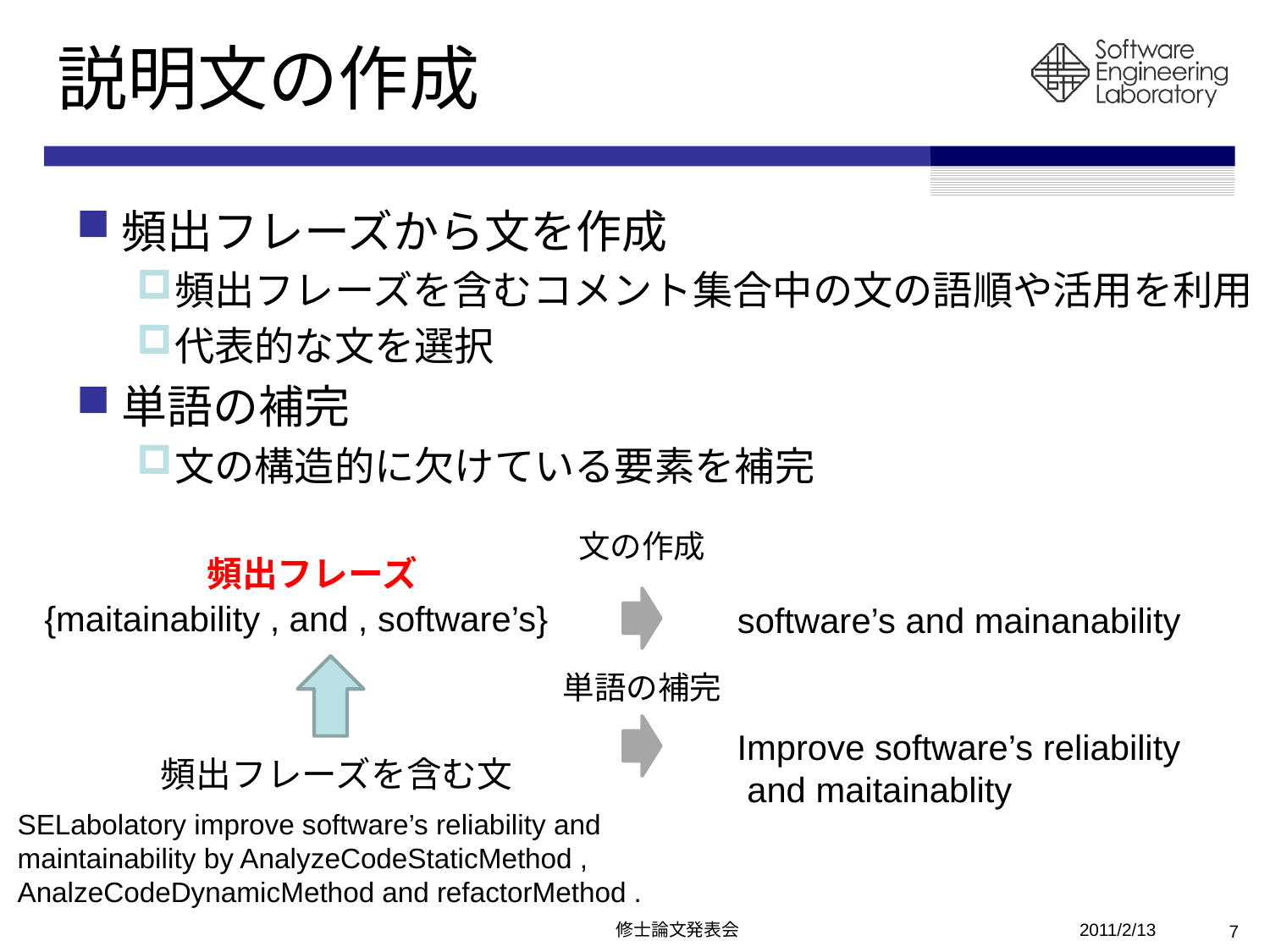

# 説明文の作成
頻出フレーズから文を作成
頻出フレーズを含むコメント集合中の文の語順や活用を利用
代表的な文を選択
単語の補完
文の構造的に欠けている要素を補完

文の作成
頻出フレーズ
{maitainability , and , software’s}
software’s and mainanability

単語の補完

Improve software’s reliability
 and maitainablity

頻出フレーズを含む文
SELabolatory improve software’s reliability and maintainability by AnalyzeCodeStaticMethod ,  AnalzeCodeDynamicMethod and refactorMethod .
修士論文発表会
2011/2/13
7